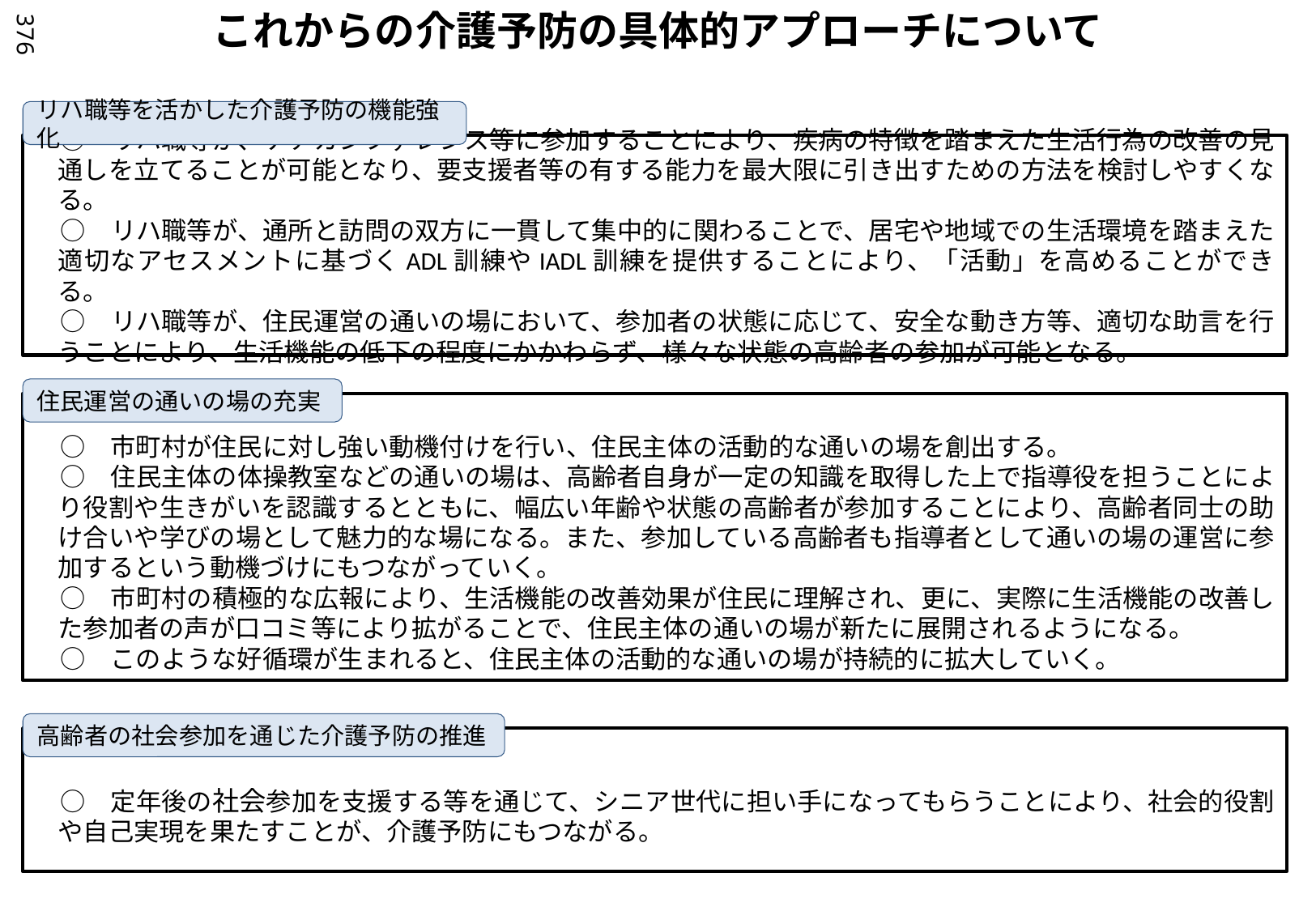

これからの介護予防の具体的アプローチについて
376
リハ職等を活かした介護予防の機能強化
　○　リハ職等が、ケアカンファレンス等に参加することにより、疾病の特徴を踏まえた生活行為の改善の見通しを立てることが可能となり、要支援者等の有する能力を最大限に引き出すための方法を検討しやすくなる。
　○　リハ職等が、通所と訪問の双方に一貫して集中的に関わることで、居宅や地域での生活環境を踏まえた適切なアセスメントに基づくADL訓練やIADL訓練を提供することにより、「活動」を高めることができる。
　○　リハ職等が、住民運営の通いの場において、参加者の状態に応じて、安全な動き方等、適切な助言を行うことにより、生活機能の低下の程度にかかわらず、様々な状態の高齢者の参加が可能となる。
住民運営の通いの場の充実

　○　市町村が住民に対し強い動機付けを行い、住民主体の活動的な通いの場を創出する。
　○　住民主体の体操教室などの通いの場は、高齢者自身が一定の知識を取得した上で指導役を担うことにより役割や生きがいを認識するとともに、幅広い年齢や状態の高齢者が参加することにより、高齢者同士の助け合いや学びの場として魅力的な場になる。また、参加している高齢者も指導者として通いの場の運営に参加するという動機づけにもつながっていく。
　○　市町村の積極的な広報により、生活機能の改善効果が住民に理解され、更に、実際に生活機能の改善した参加者の声が口コミ等により拡がることで、住民主体の通いの場が新たに展開されるようになる。
　○　このような好循環が生まれると、住民主体の活動的な通いの場が持続的に拡大していく。
高齢者の社会参加を通じた介護予防の推進

　○　定年後の社会参加を支援する等を通じて、シニア世代に担い手になってもらうことにより、社会的役割や自己実現を果たすことが、介護予防にもつながる。